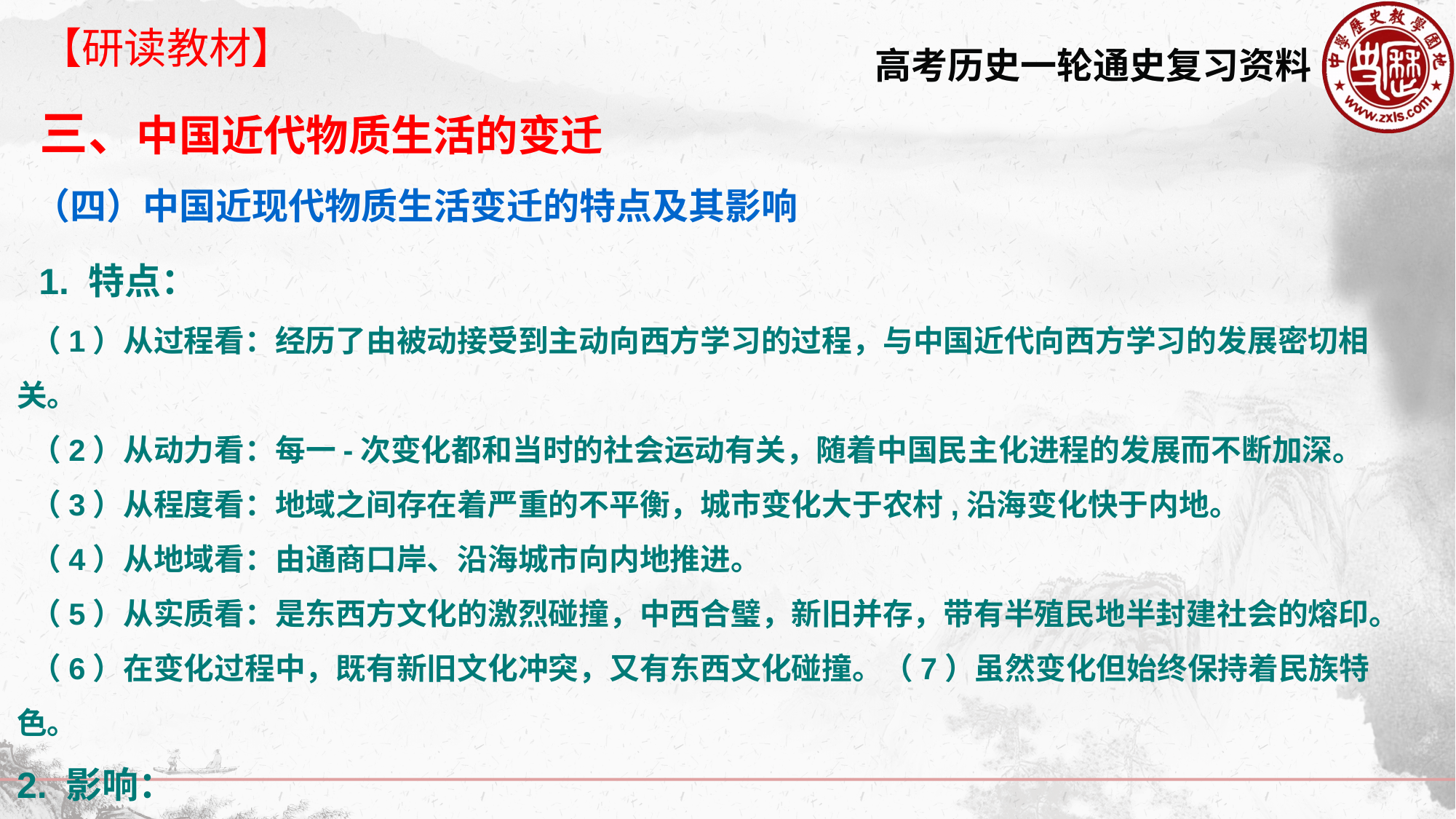

【研读教材】
三、中国近代物质生活的变迁
 （四）中国近现代物质生活变迁的特点及其影响
  1. 特点：
 （1）从过程看：经历了由被动接受到主动向西方学习的过程，与中国近代向西方学习的发展密切相关。
 （2）从动力看：每一-次变化都和当时的社会运动有关，随着中国民主化进程的发展而不断加深。
 （3）从程度看：地域之间存在着严重的不平衡，城市变化大于农村,沿海变化快于内地。
 （4）从地域看：由通商口岸、沿海城市向内地推进。
 （5）从实质看：是东西方文化的激烈碰撞，中西合璧，新旧并存，带有半殖民地半封建社会的熔印。
 （6）在变化过程中，既有新旧文化冲突，又有东西文化碰撞。（7）虽然变化但始终保持着民族特色。
2. 影响：
 （1）政治上：反专制、促民主；经济上：推动工业化进程；文化上：冲击专制束缚，顺应时代潮流，推进文明与进步。